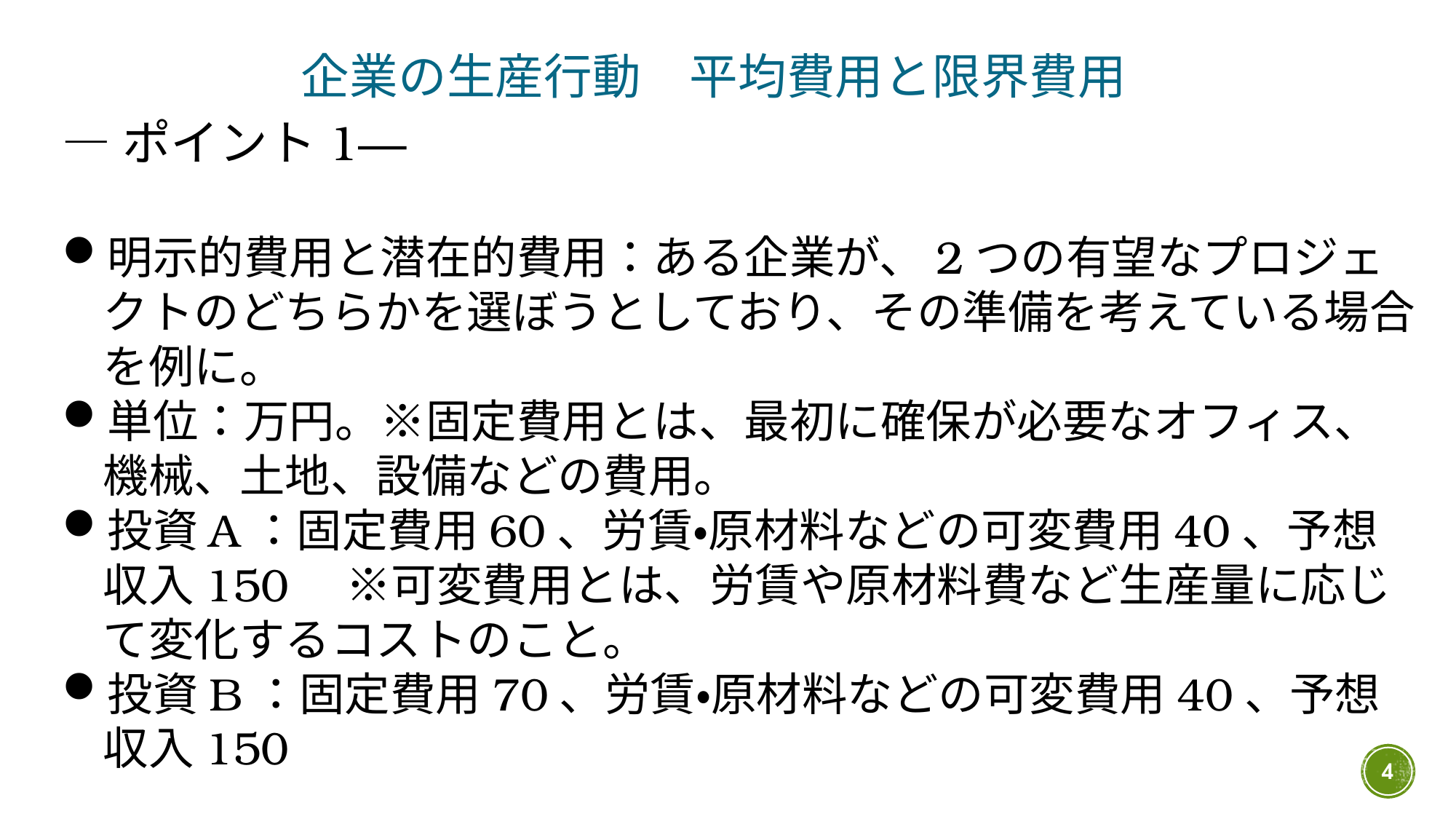

企業の生産行動　平均費用と限界費用
―ポイント1―

明示的費用と潜在的費用：ある企業が、2つの有望なプロジェクトのどちらかを選ぼうとしており、その準備を考えている場合を例に。
単位：万円。※固定費用とは、最初に確保が必要なオフィス、機械、土地、設備などの費用。
投資A：固定費用60、労賃・原材料などの可変費用40、予想収入150　※可変費用とは、労賃や原材料費など生産量に応じて変化するコストのこと。
投資B：固定費用70、労賃・原材料などの可変費用40、予想収入150

4